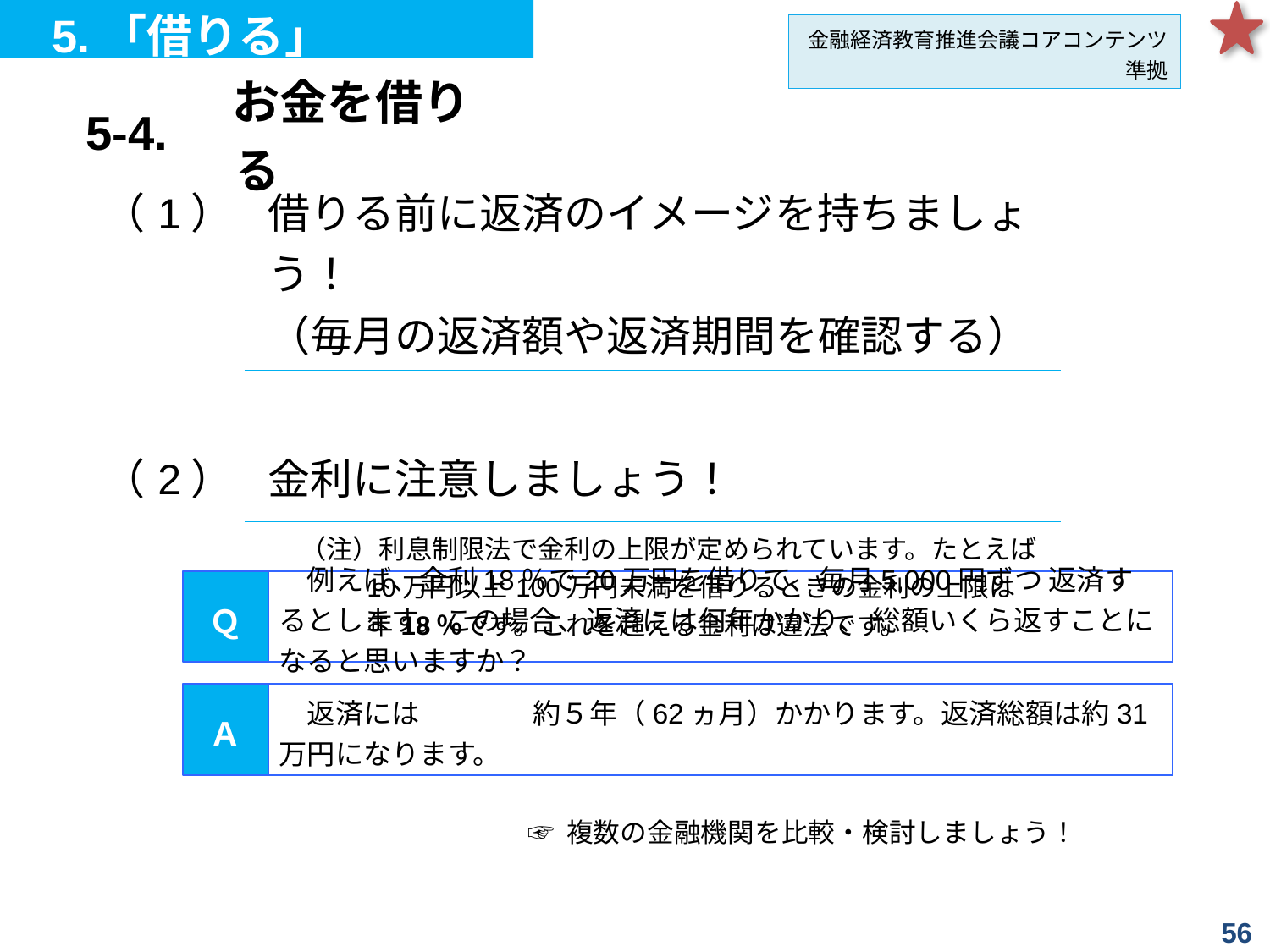

5.「借りる」

金融経済教育推進会議コアコンテンツ準拠
| 5-4. | お金を借りる |
| --- | --- |
| （1） | 借りる前に返済のイメージを持ちましょう！ （毎月の返済額や返済期間を確認する） |
| --- | --- |
| （2） | 金利に注意しましょう！ |
|  | （注）利息制限法で金利の上限が定められています。たとえば 10万円以上100万円未満を借りるときの金利の上限は 年18％です。これを超える金利は違法です。 |
Ｑ
　例えば、金利18％で20万円を借りて、毎月5,000円ずつ 返済するとします。この場合、返済には何年かかり、 総額いくら返すことになると思いますか？
Ａ
　返済には	約５年（62ヵ月）かかります。返済総額は約31万円になります。
☞ 複数の金融機関を比較・検討しましょう！